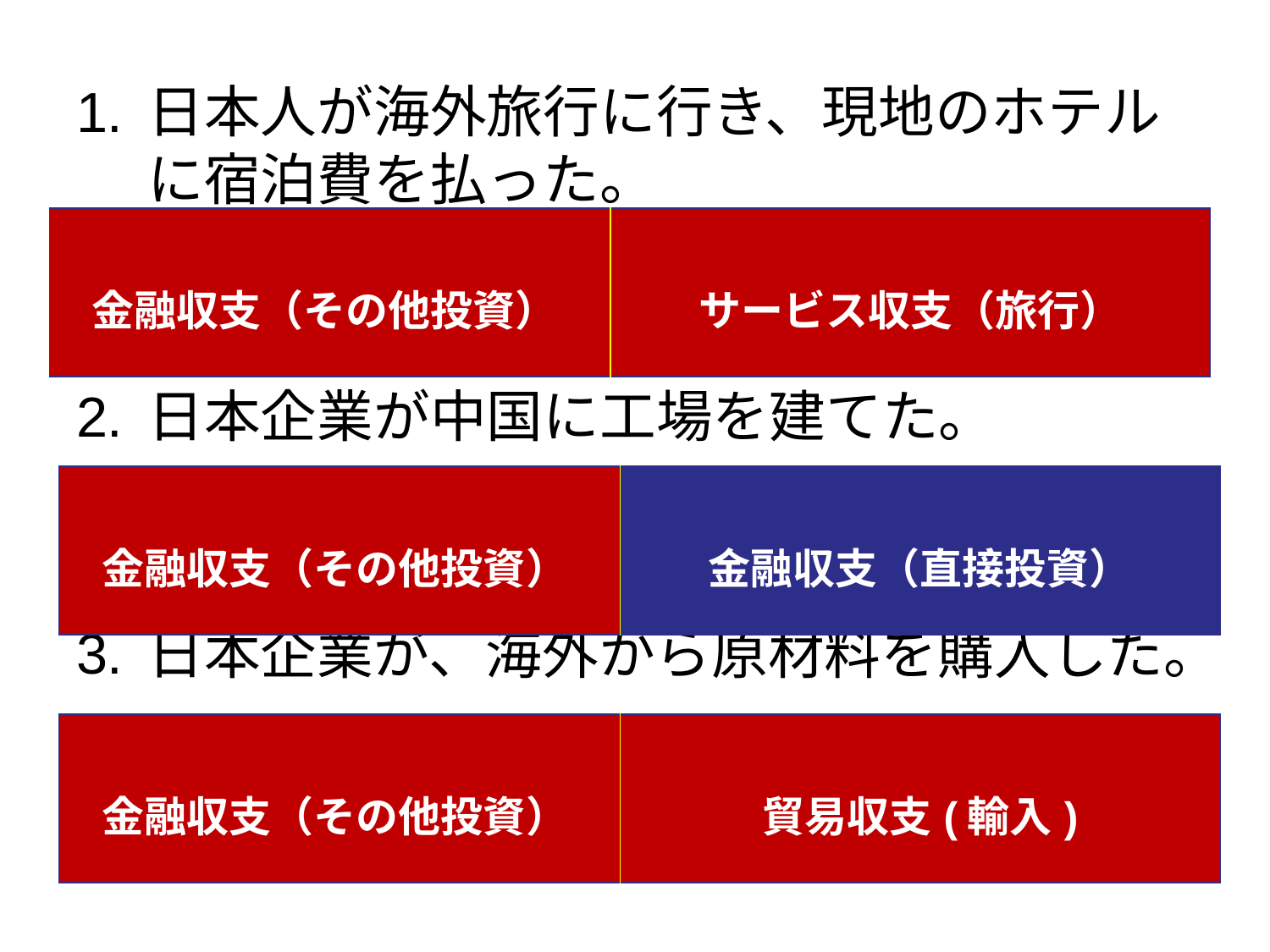

日本人が海外旅行に行き、現地のホテルに宿泊費を払った。

日本企業が中国に工場を建てた。

日本企業が、海外から原材料を購入した。
| 金融収支（その他投資） | サービス収支（旅行） |
| --- | --- |
| 金融収支（その他投資） | 金融収支（直接投資） |
| --- | --- |
| 金融収支（その他投資） | 貿易収支(輸入) |
| --- | --- |